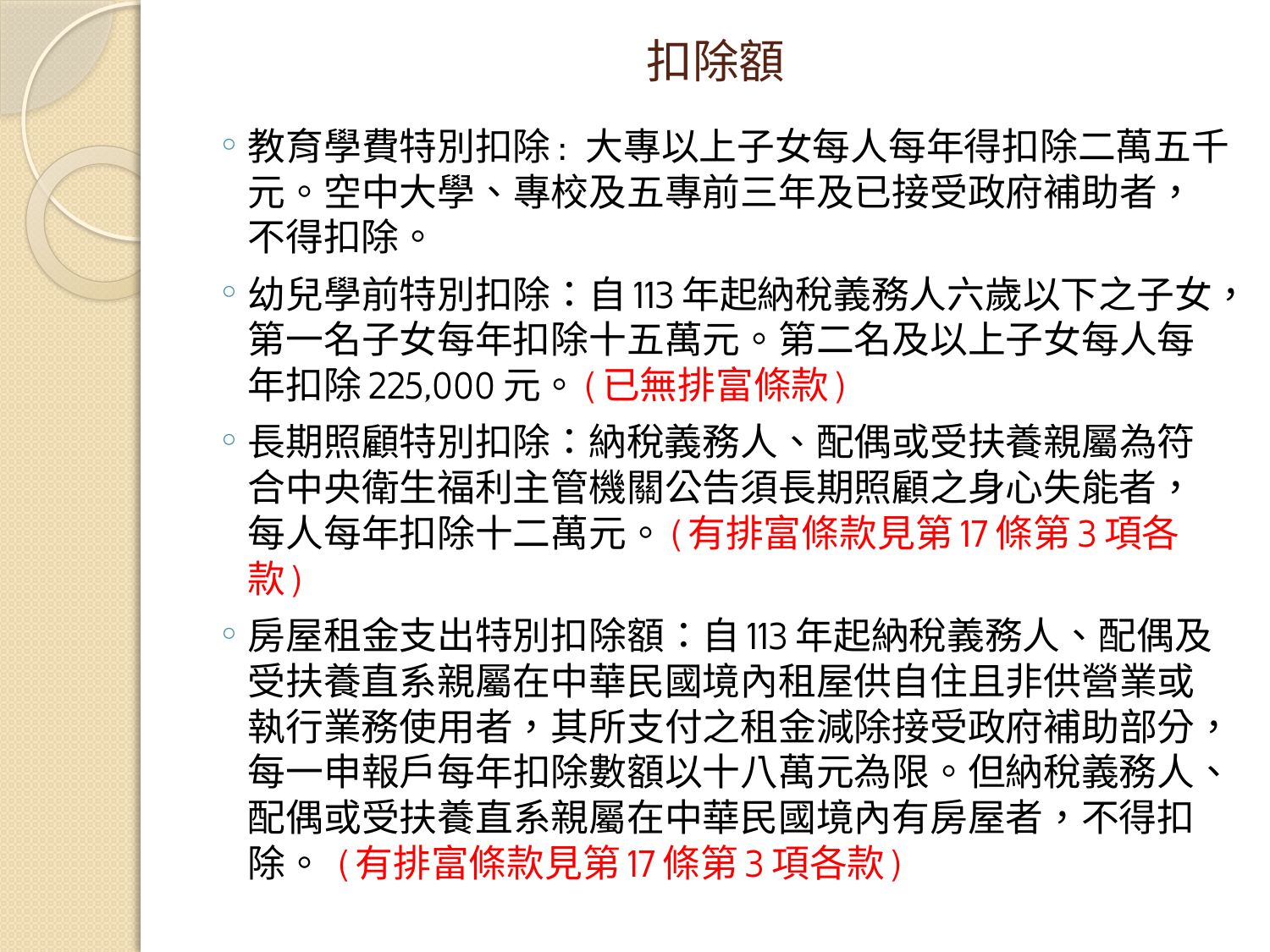

# 扣除額
教育學費特別扣除: 大專以上子女每人每年得扣除二萬五千元。空中大學、專校及五專前三年及已接受政府補助者，不得扣除。
幼兒學前特別扣除：自113年起納稅義務人六歲以下之子女，第一名子女每年扣除十五萬元。第二名及以上子女每人每年扣除225,000元。(已無排富條款)
長期照顧特別扣除：納稅義務人、配偶或受扶養親屬為符合中央衛生福利主管機關公告須長期照顧之身心失能者，每人每年扣除十二萬元。(有排富條款見第17條第3項各款)
房屋租金支出特別扣除額：自113年起納稅義務人、配偶及受扶養直系親屬在中華民國境內租屋供自住且非供營業或執行業務使用者，其所支付之租金減除接受政府補助部分，每一申報戶每年扣除數額以十八萬元為限。但納稅義務人、配偶或受扶養直系親屬在中華民國境內有房屋者，不得扣除。 (有排富條款見第17條第3項各款)